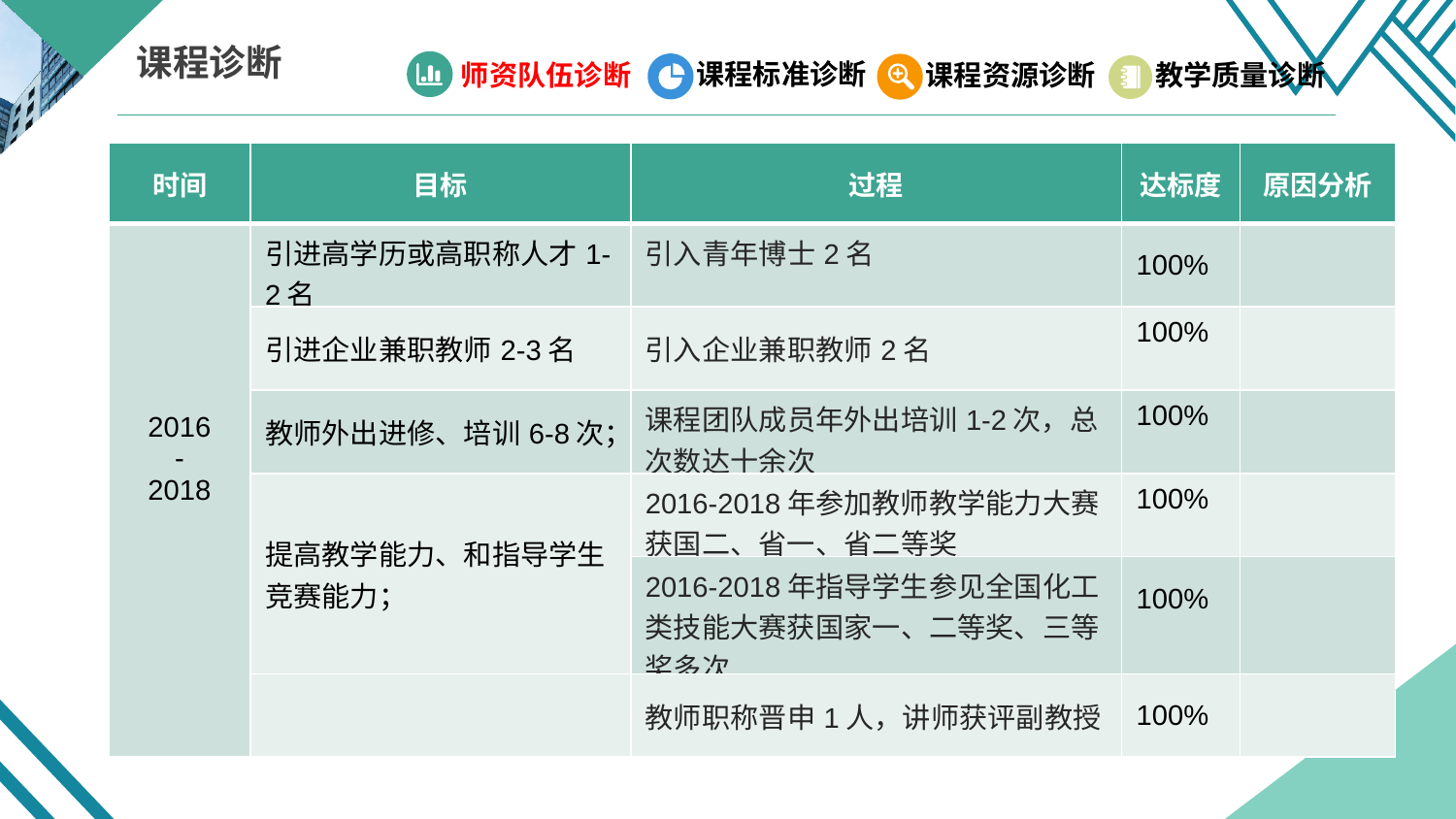

课程诊断
课程标准诊断
师资队伍诊断
课程资源诊断
教学质量诊断

| 时间 | 目标 | 过程 | 达标度 | 原因分析 |
| --- | --- | --- | --- | --- |
| 2016 - 2018 | 引进高学历或高职称人才1-2名 | 引入青年博士2名 | 100% |  |
|  | 引进企业兼职教师2-3名 | 引入企业兼职教师2名 | 100% |  |
|  | 教师外出进修、培训6-8次； | 课程团队成员年外出培训1-2次，总次数达十余次 | 100% |  |
|  | 提高教学能力、和指导学生竞赛能力； | 2016-2018年参加教师教学能力大赛获国二、省一、省二等奖 | 100% |  |
|  |  | 2016-2018年指导学生参见全国化工类技能大赛获国家一、二等奖、三等奖多次 | 100% |  |
|  |  | 教师职称晋申1人，讲师获评副教授 | 100% |  |